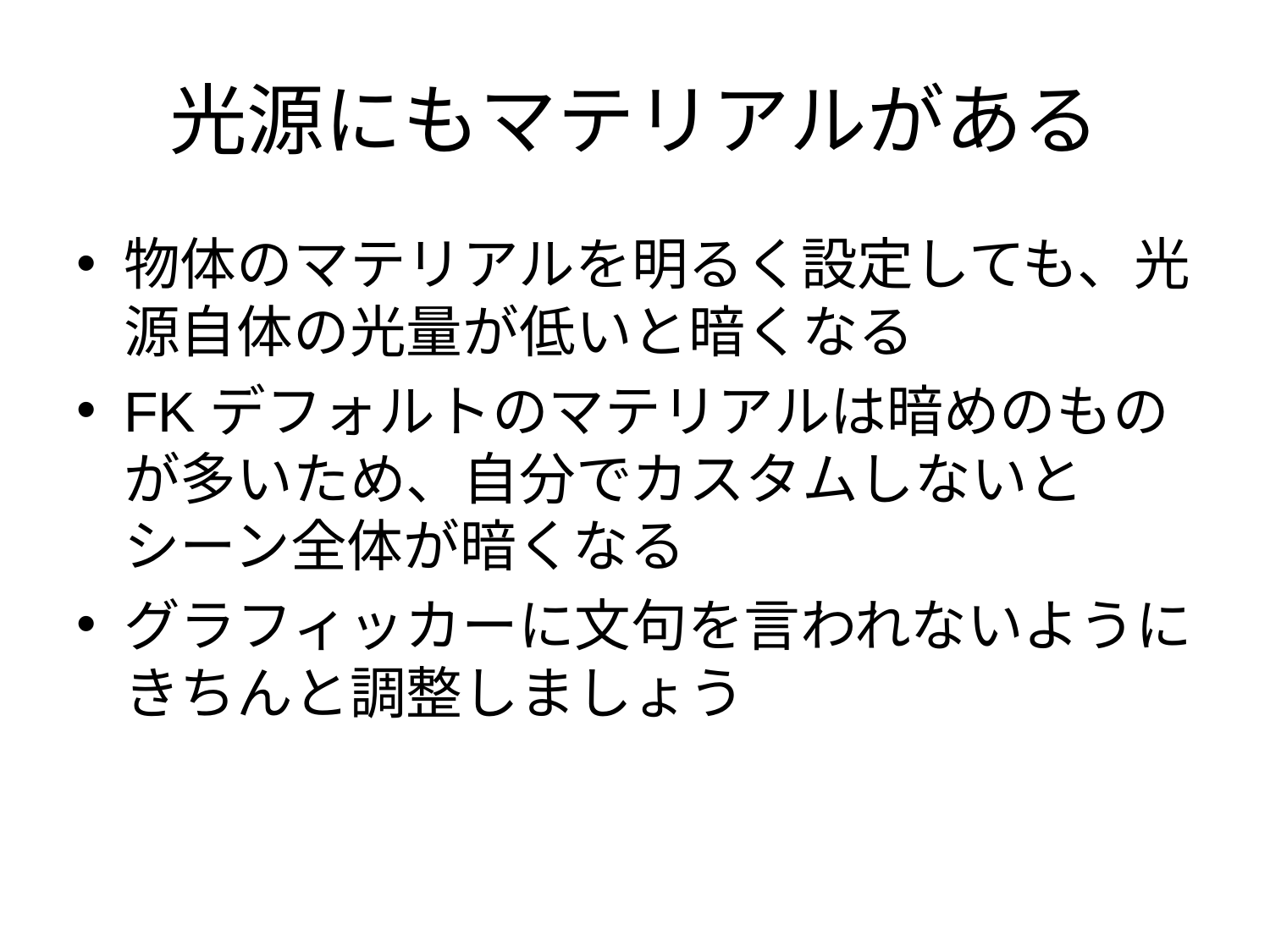

# 光源にもマテリアルがある
物体のマテリアルを明るく設定しても、光源自体の光量が低いと暗くなる
FKデフォルトのマテリアルは暗めのものが多いため、自分でカスタムしないと
シーン全体が暗くなる
グラフィッカーに文句を言われないようにきちんと調整しましょう